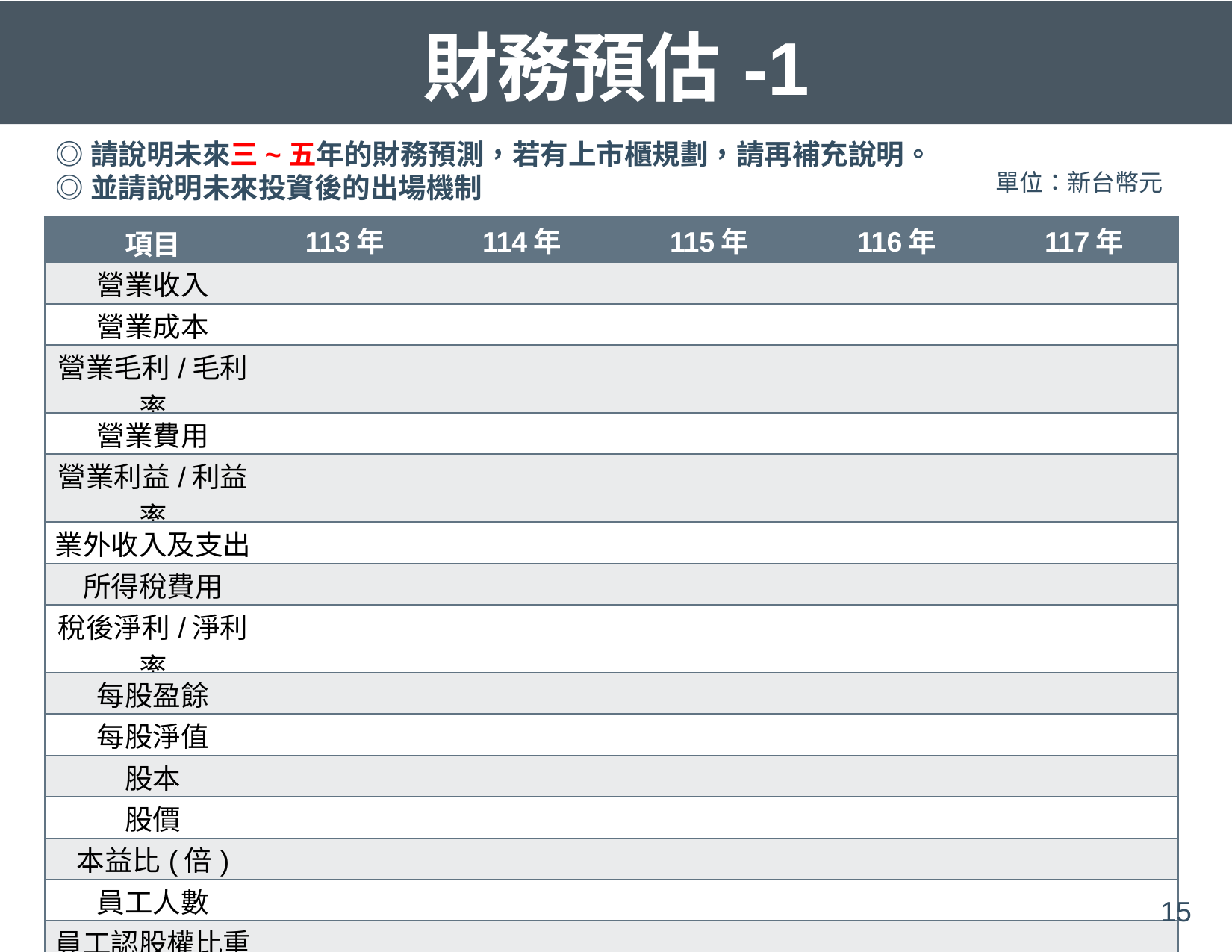

財務預估-1
◎請說明未來三~五年的財務預測，若有上市櫃規劃，請再補充說明。
◎並請說明未來投資後的出場機制
單位：新台幣元
| 項目 | 113年 | 114年 | 115年 | 116年 | 117年 |
| --- | --- | --- | --- | --- | --- |
| 營業收入 |  |  |  |  |  |
| 營業成本 |  |  |  |  |  |
| 營業毛利/毛利率 |  |  |  |  |  |
| 營業費用 |  |  |  |  |  |
| 營業利益/利益率 |  |  |  |  |  |
| 業外收入及支出 |  |  |  |  |  |
| 所得稅費用 |  |  |  |  |  |
| 稅後淨利/淨利率 |  |  |  |  |  |
| 每股盈餘 |  |  |  |  |  |
| 每股淨值 |  |  |  |  |  |
| 股本 |  |  |  |  |  |
| 股價 |  |  |  |  |  |
| 本益比(倍) |  |  |  |  |  |
| 員工人數 |  |  |  |  |  |
| 員工認股權比重 |  |  |  |  |  |
15